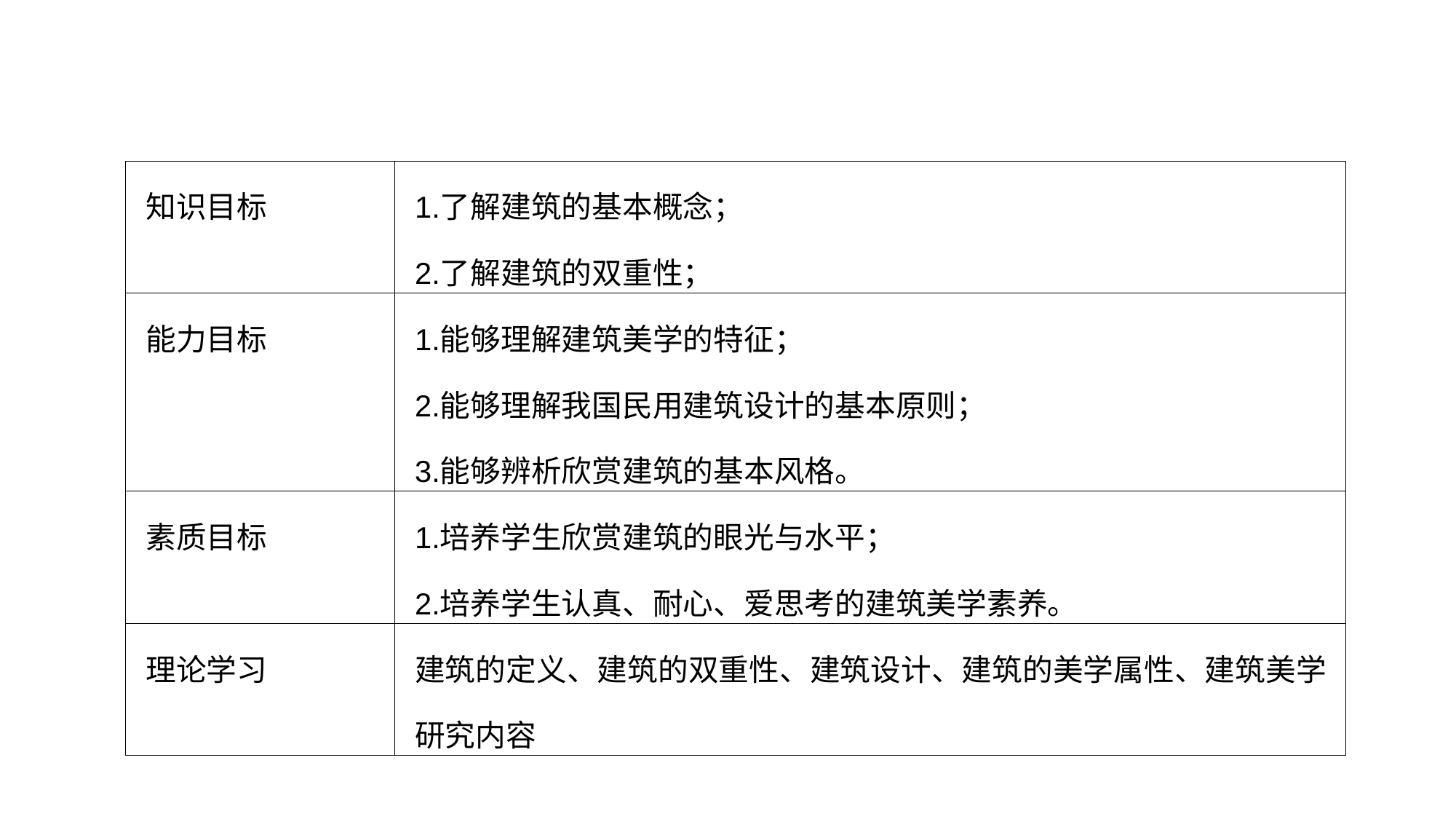

| 知识目标 | 了解建筑的基本概念； 了解建筑的双重性； |
| --- | --- |
| 能力目标 | 能够理解建筑美学的特征； 能够理解我国民用建筑设计的基本原则； 能够辨析欣赏建筑的基本风格。 |
| 素质目标 | 培养学生欣赏建筑的眼光与水平； 培养学生认真、耐心、爱思考的建筑美学素养。 |
| 理论学习 | 建筑的定义、建筑的双重性、建筑设计、建筑的美学属性、建筑美学研究内容 |